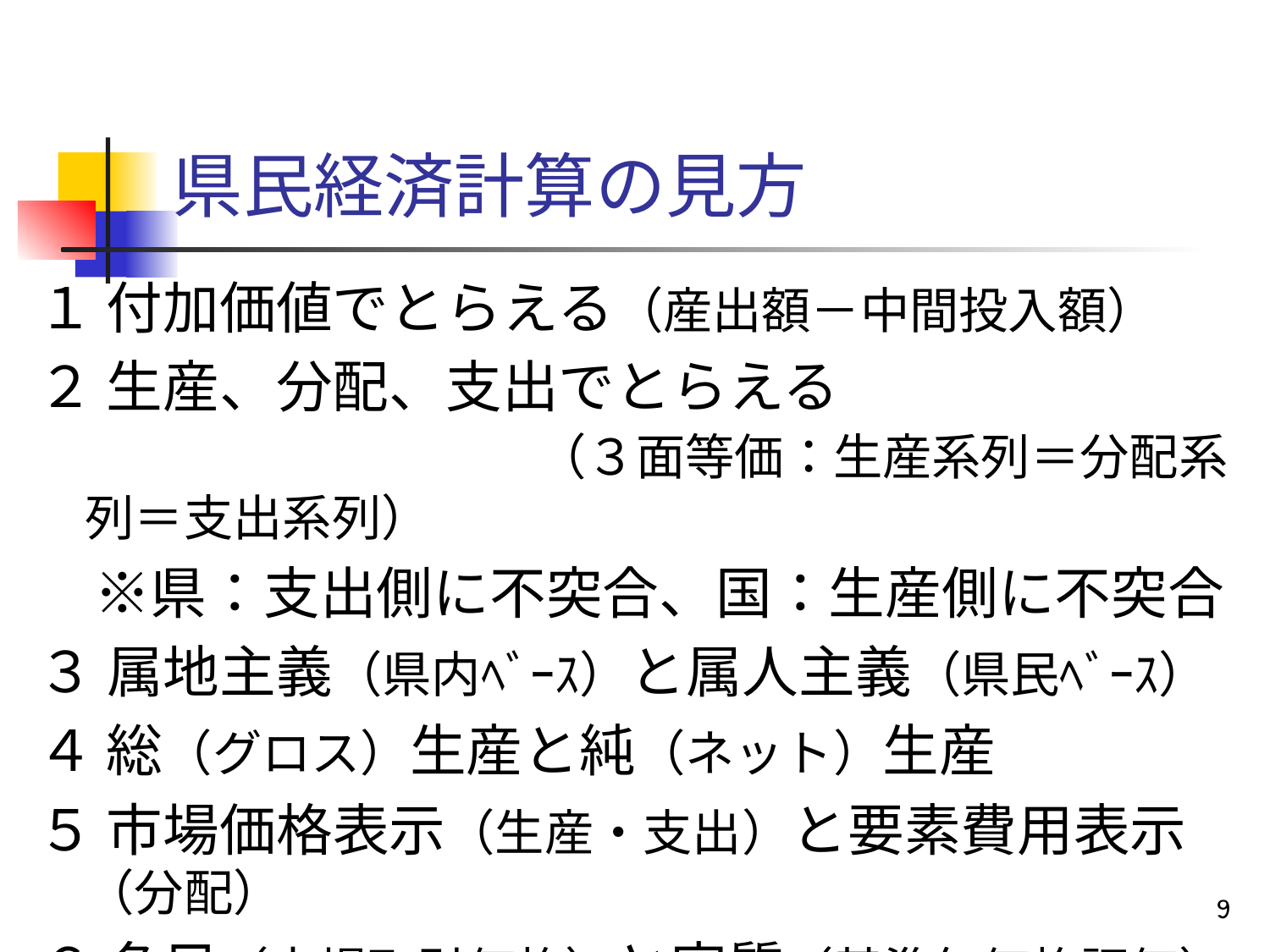

# 県民経済計算の見方
１ 付加価値でとらえる（産出額－中間投入額）
２ 生産、分配、支出でとらえる　　　　　　　　　　　　　　　（３面等価：生産系列＝分配系列＝支出系列）
　※県：支出側に不突合、国：生産側に不突合
３ 属地主義（県内ﾍﾞｰｽ）と属人主義（県民ﾍﾞｰｽ）
４ 総（グロス）生産と純（ネット）生産
５ 市場価格表示（生産・支出）と要素費用表示（分配）
６ 名目（市場取引価格）と実質（基準年価格評価）
9